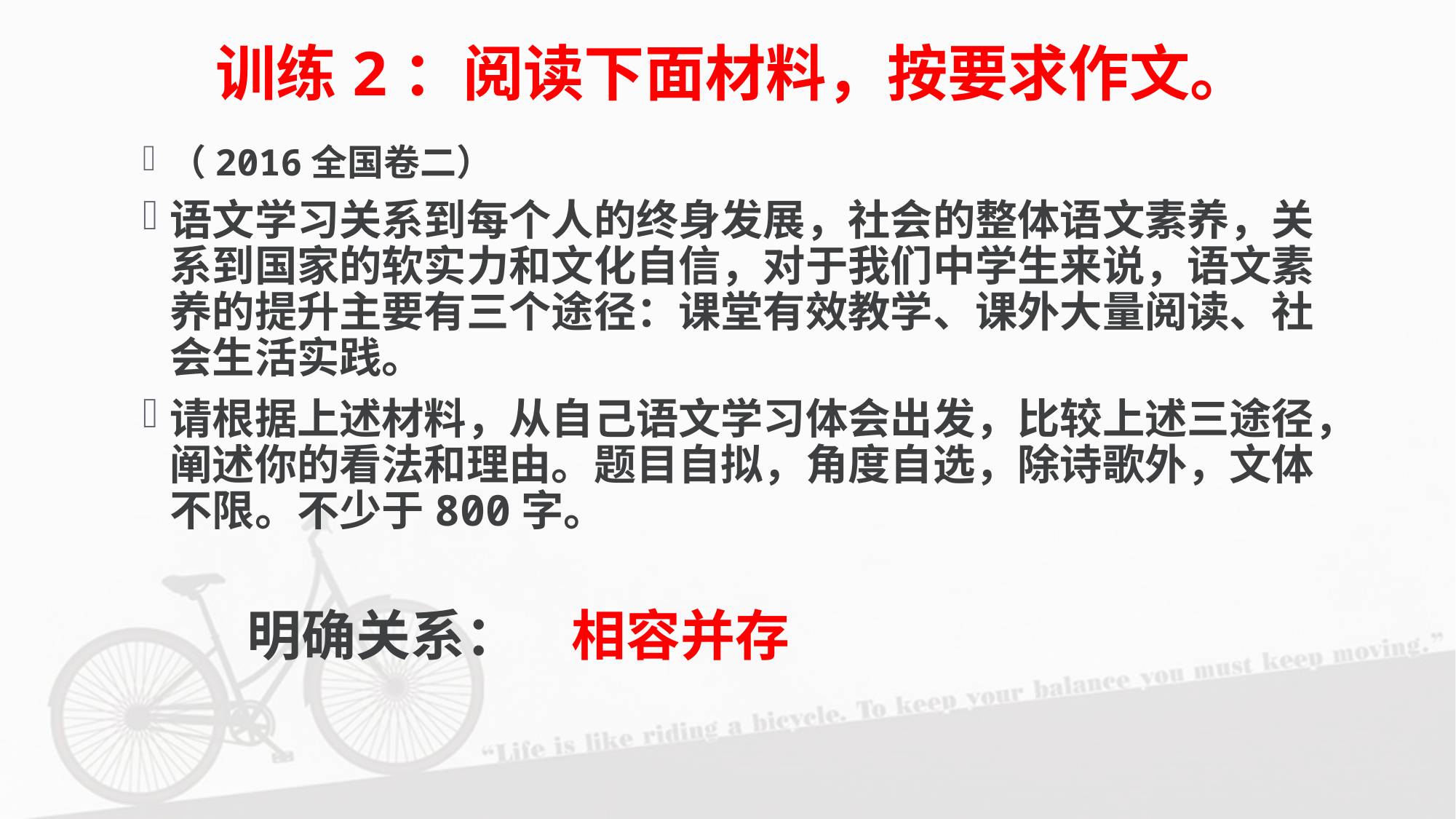

# 训练2：阅读下面材料，按要求作文。
（2016全国卷二）
语文学习关系到每个人的终身发展，社会的整体语文素养，关系到国家的软实力和文化自信，对于我们中学生来说，语文素养的提升主要有三个途径：课堂有效教学、课外大量阅读、社会生活实践。
请根据上述材料，从自己语文学习体会出发，比较上述三途径，阐述你的看法和理由。题目自拟，角度自选，除诗歌外，文体不限。不少于800字。
明确关系：
相容并存